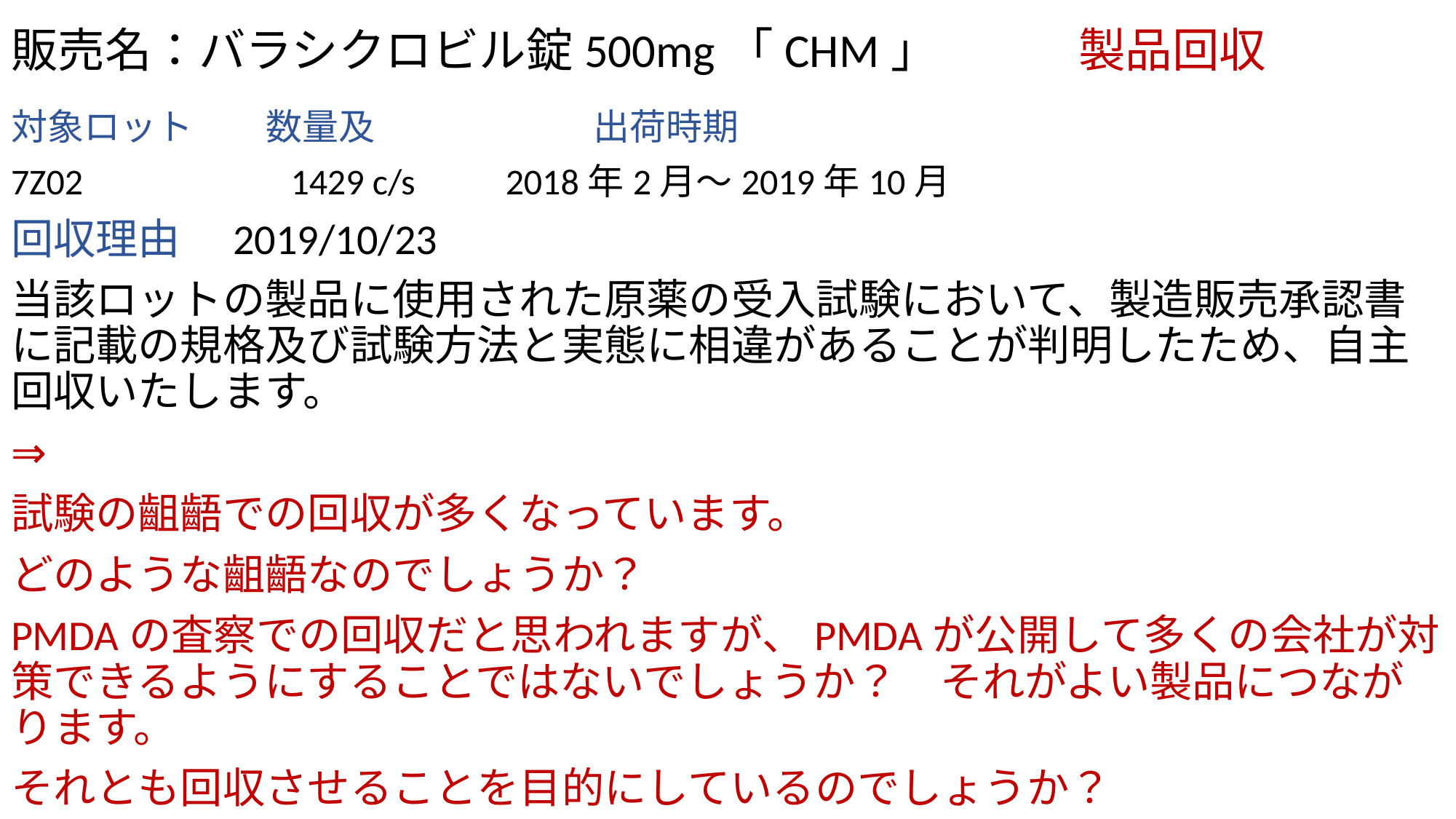

# 販売名：バラシクロビル錠500mg「CHM」　　　製品回収
対象ロット　　数量及　　　　　　出荷時期
7Z02　　　　　 1429 c/s　　2018年2月～2019年10月
回収理由　2019/10/23
当該ロットの製品に使用された原薬の受入試験において、製造販売承認書に記載の規格及び試験方法と実態に相違があることが判明したため、自主回収いたします。
⇒
試験の齟齬での回収が多くなっています。
どのような齟齬なのでしょうか？
PMDAの査察での回収だと思われますが、PMDAが公開して多くの会社が対策できるようにすることではないでしょうか？　それがよい製品につながります。
それとも回収させることを目的にしているのでしょうか？